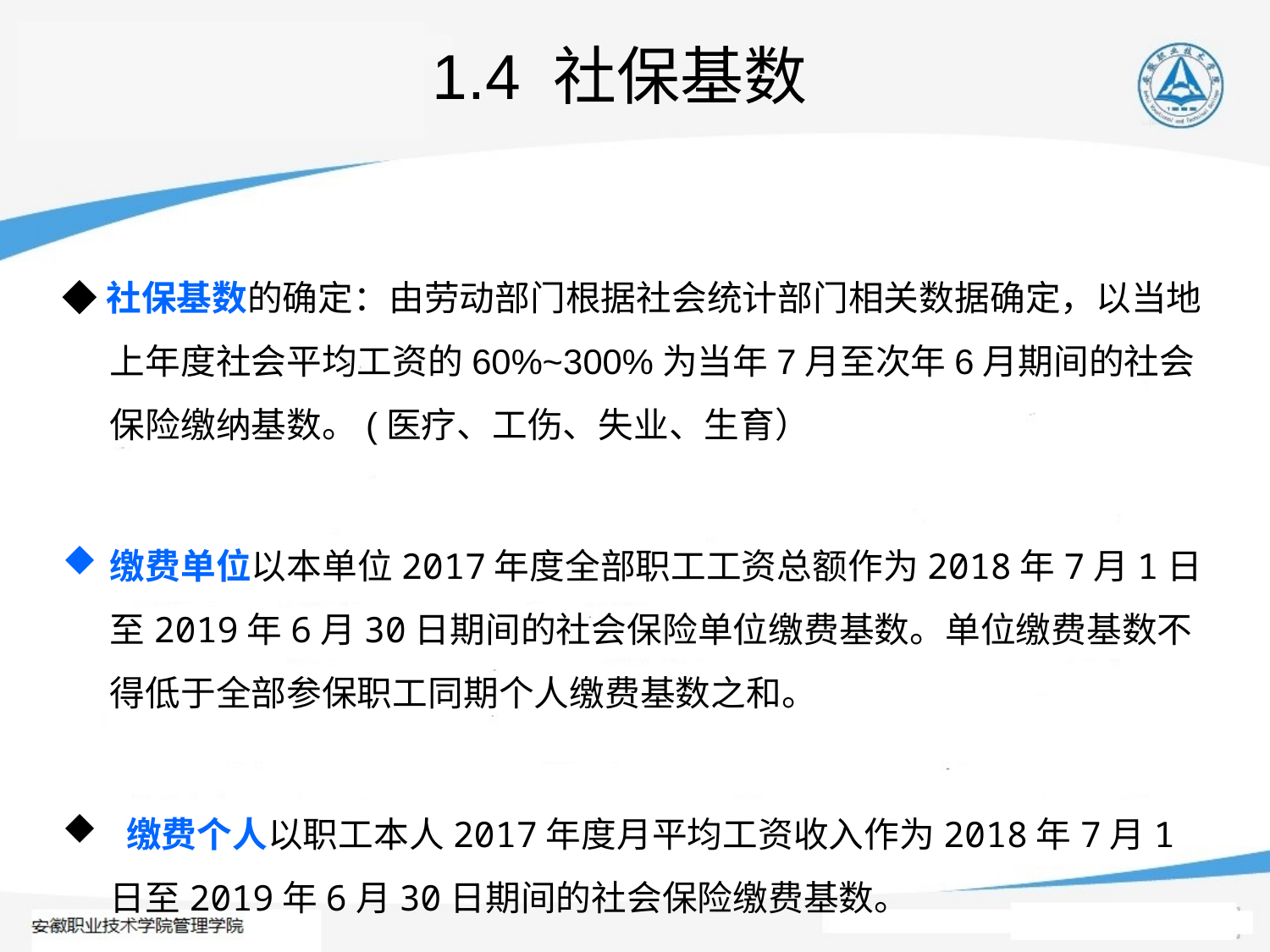

1.4 社保基数
◆社保基数的确定：由劳动部门根据社会统计部门相关数据确定，以当地上年度社会平均工资的60%~300%为当年7月至次年6月期间的社会保险缴纳基数。(医疗、工伤、失业、生育）

缴费单位以本单位2017年度全部职工工资总额作为2018年7月1日至2019年6月30日期间的社会保险单位缴费基数。单位缴费基数不得低于全部参保职工同期个人缴费基数之和。

 缴费个人以职工本人2017年度月平均工资收入作为2018年7月1日至2019年6月30日期间的社会保险缴费基数。